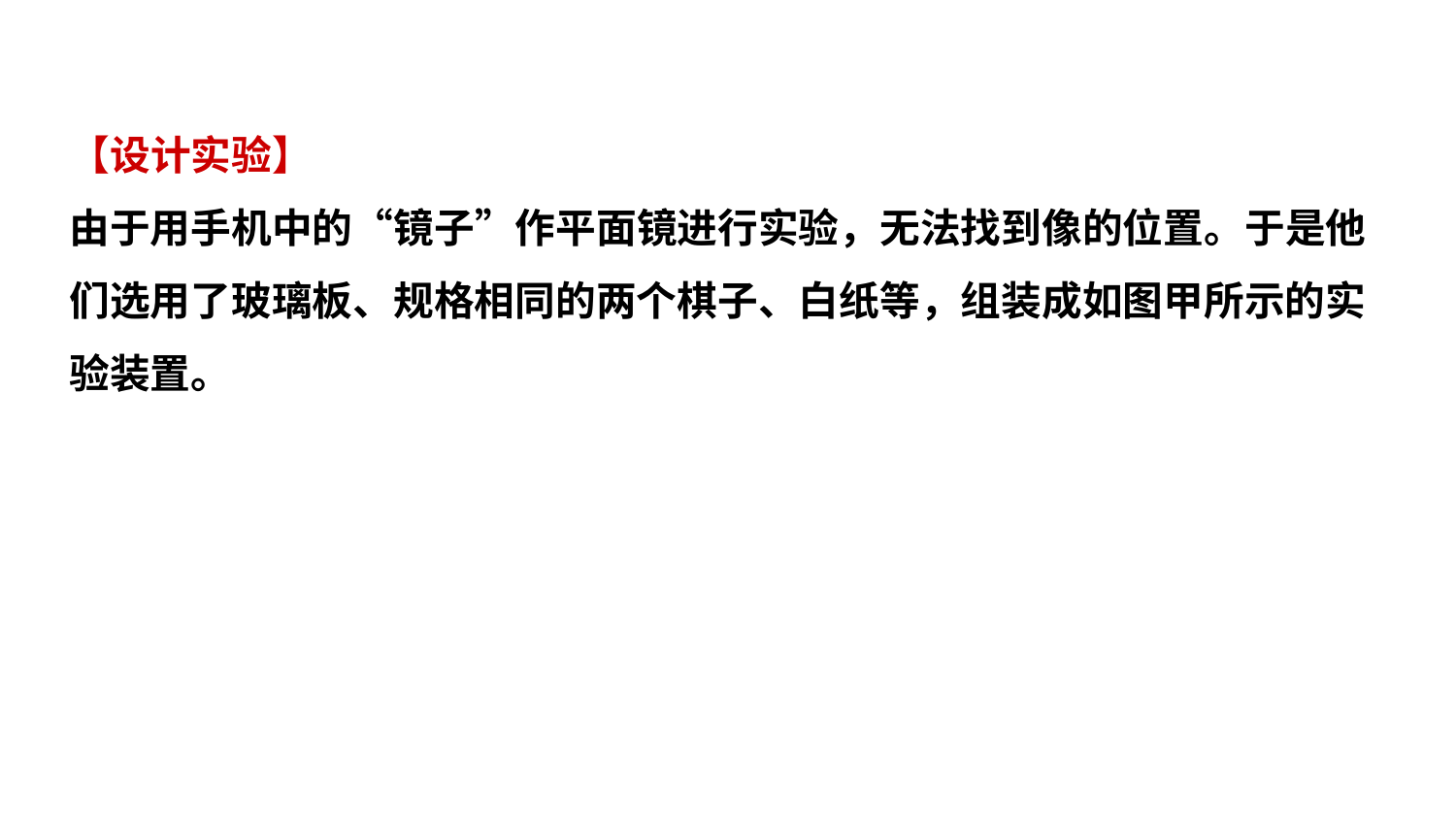

【设计实验】
由于用手机中的“镜子”作平面镜进行实验，无法找到像的位置。于是他们选用了玻璃板、规格相同的两个棋子、白纸等，组装成如图甲所示的实验装置。